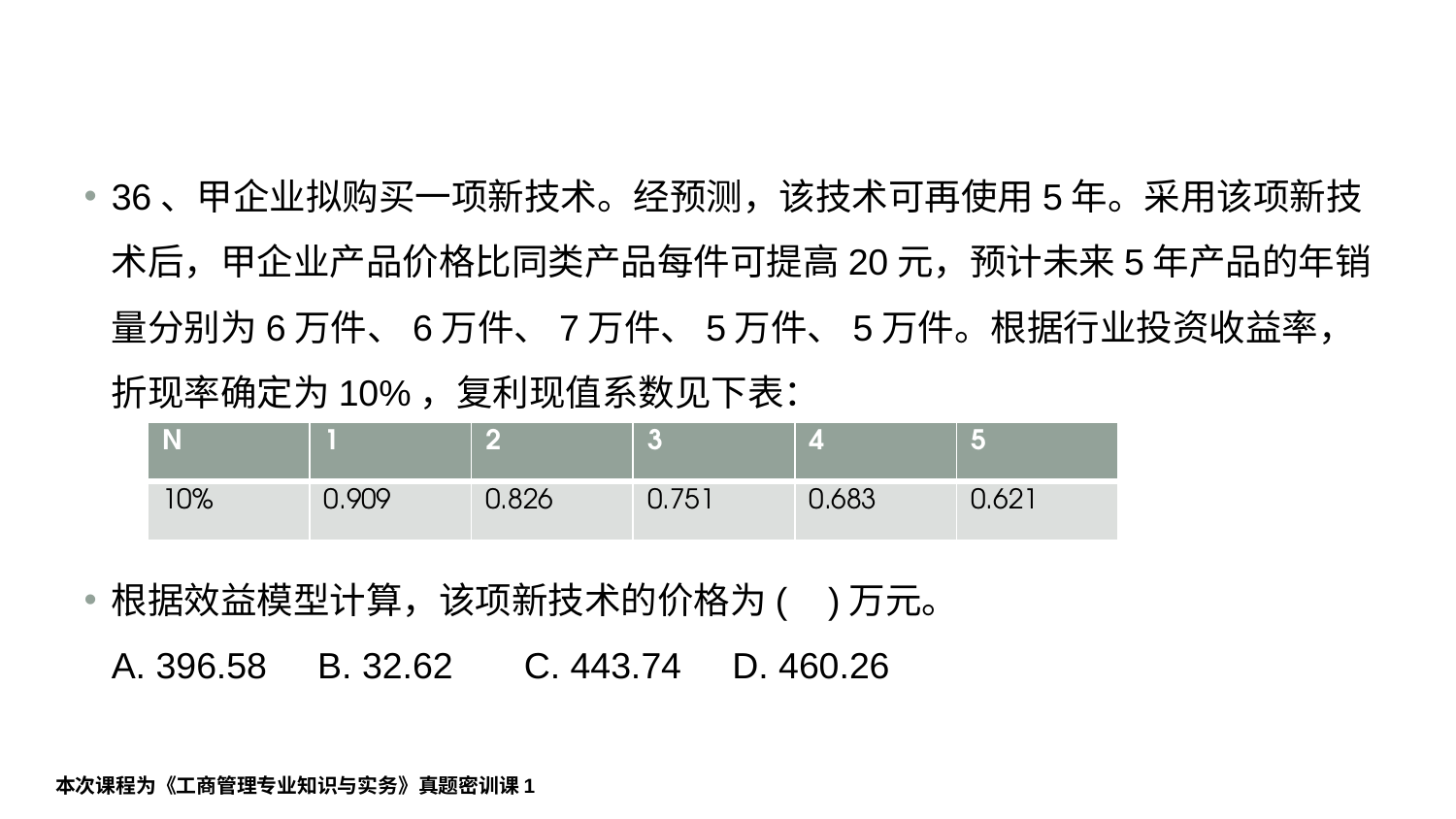

36、甲企业拟购买一项新技术。经预测，该技术可再使用5年。采用该项新技术后，甲企业产品价格比同类产品每件可提高20元，预计未来5年产品的年销量分别为6万件、6万件、7万件、5万件、5万件。根据行业投资收益率，折现率确定为10%，复利现值系数见下表：

根据效益模型计算，该项新技术的价格为(    )万元。
A. 396.58     B. 32.62       C. 443.74     D. 460.26
| N | 1 | 2 | 3 | 4 | 5 |
| --- | --- | --- | --- | --- | --- |
| 10% | 0.909 | 0.826 | 0.751 | 0.683 | 0.621 |